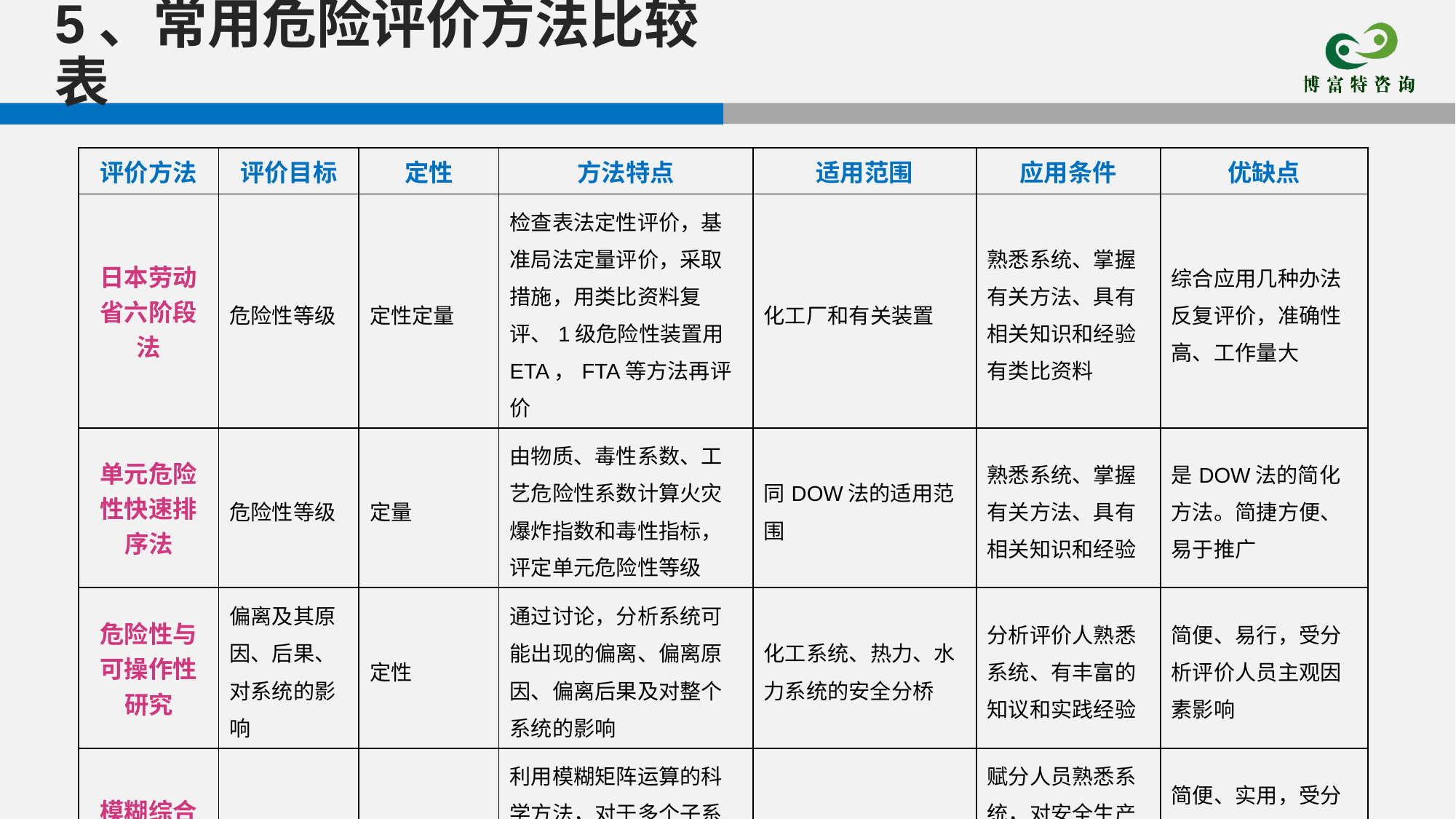

5、常用危险评价方法比较表

| 评价方法 | 评价目标 | 定性 | 方法特点 | 适用范围 | 应用条件 | 优缺点 |
| --- | --- | --- | --- | --- | --- | --- |
| 日本劳动 省六阶段 法 | 危险性等级 | 定性定量 | 检查表法定性评价，基准局法定量评价，采取措施，用类比资料复评、1级危险性装置用 ETA，FTA等方法再评价 | 化工厂和有关装置 | 熟悉系统、掌握有关方法、具有相关知识和经验有类比资料 | 综合应用几种办法反复评价，准确性 高、工作量大 |
| 单元危险 性快速排 序法 | 危险性等级 | 定量 | 由物质、毒性系数、工艺危险性系数计算火灾爆炸指数和毒性指标，评定单元危险性等级 | 同DOW法的适用范围 | 熟悉系统、掌握有关方法、具有相关知识和经验 | 是DOW法的简化方法。简捷方便、易于推广 |
| 危险性与 可操作性 研究 | 偏离及其原因、后果、对系统的影响 | 定性 | 通过讨论，分析系统可能出现的偏离、偏离原因、偏离后果及对整个系统的影响 | 化工系统、热力、水力系统的安全分桥 | 分析评价人熟悉系统、有丰富的知议和实践经验 | 简便、易行，受分析评价人员主观因素影响 |
| 模糊综合 评价 | 安全等级 | 半定量 | 利用模糊矩阵运算的科学方法，对于多个子系统和多因素进行综合评价 | 各类生产作业条件 | 赋分人员熟悉系统，对安全生产有丰富知识和实践经验 | 简便、实用，受分析评价人员主观因素影响 |